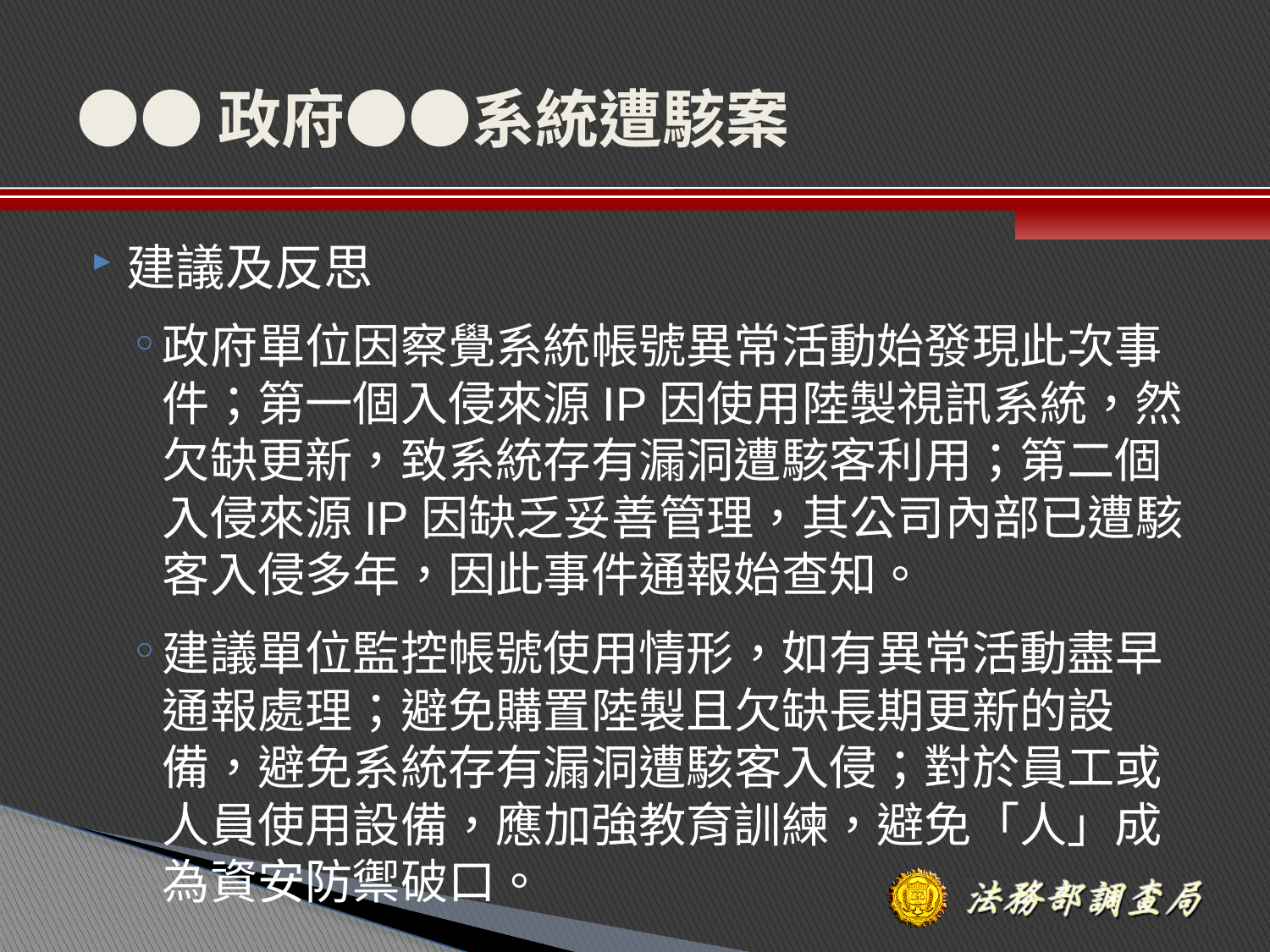

# ●●政府●●系統遭駭案
建議及反思
政府單位因察覺系統帳號異常活動始發現此次事件；第一個入侵來源IP因使用陸製視訊系統，然欠缺更新，致系統存有漏洞遭駭客利用；第二個入侵來源IP因缺乏妥善管理，其公司內部已遭駭客入侵多年，因此事件通報始查知。
建議單位監控帳號使用情形，如有異常活動盡早通報處理；避免購置陸製且欠缺長期更新的設備，避免系統存有漏洞遭駭客入侵；對於員工或人員使用設備，應加強教育訓練，避免「人」成為資安防禦破口。